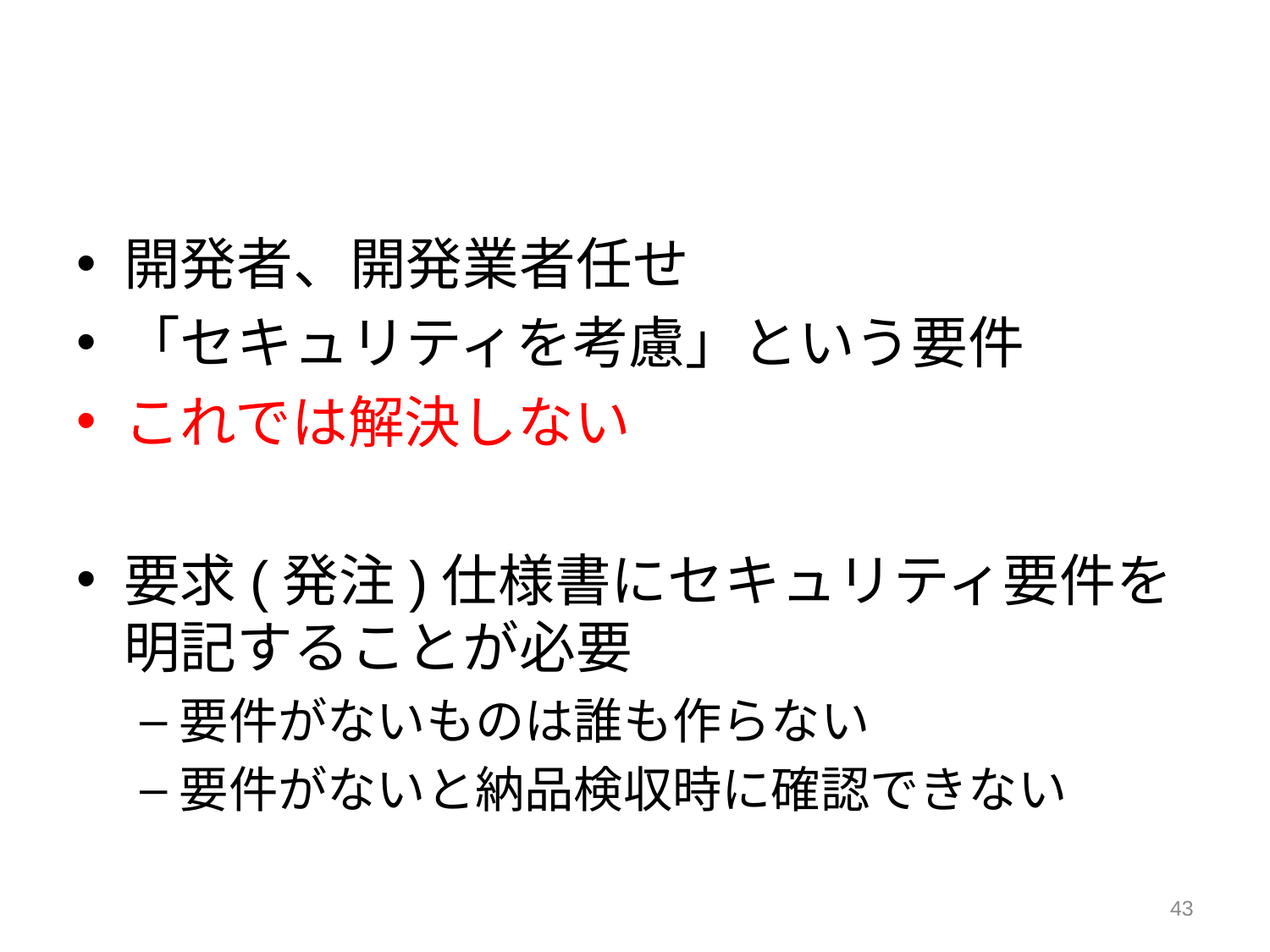

#
開発者、開発業者任せ
「セキュリティを考慮」という要件
これでは解決しない

要求(発注)仕様書にセキュリティ要件を明記することが必要
要件がないものは誰も作らない
要件がないと納品検収時に確認できない
43